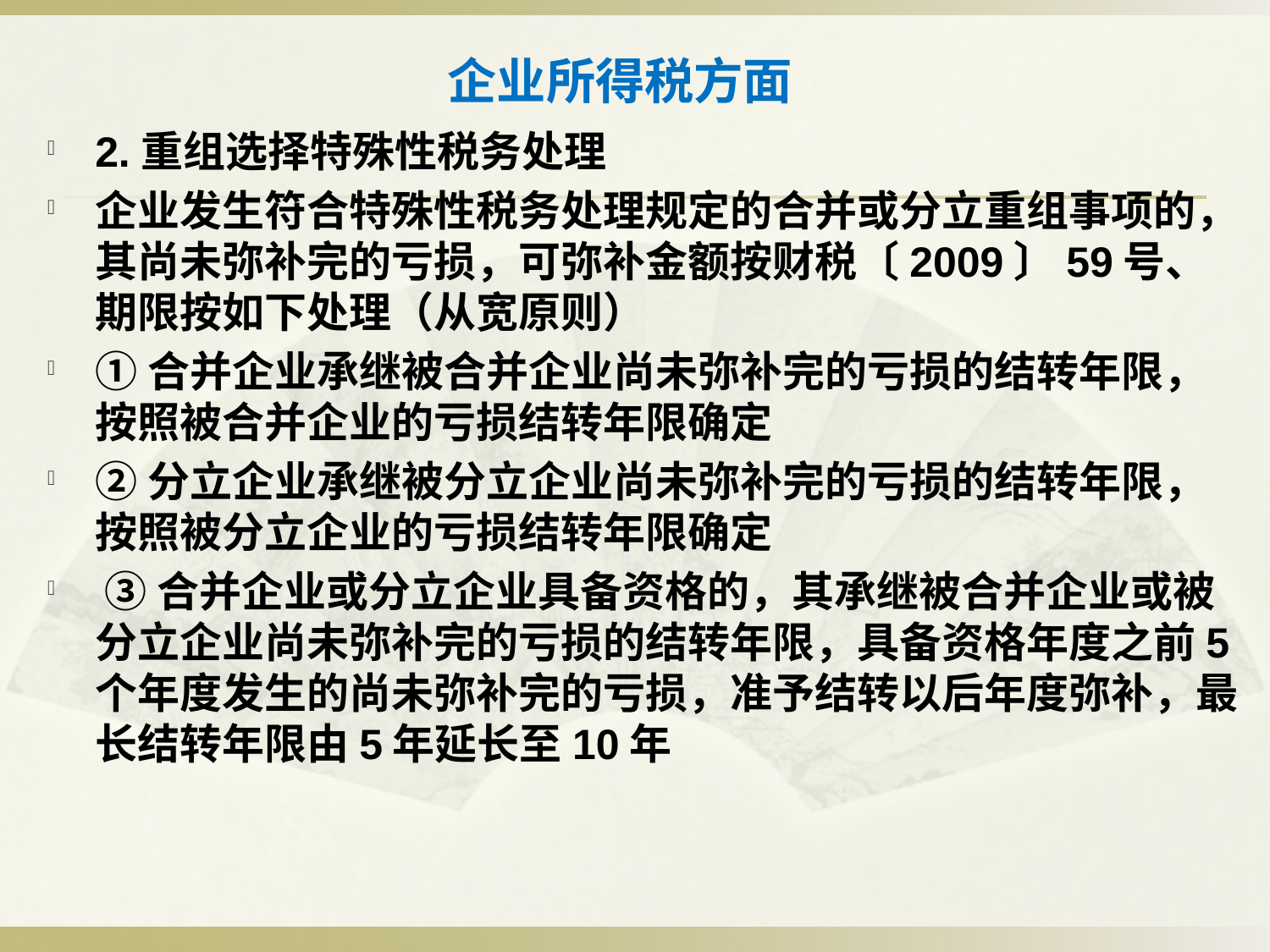

# 企业所得税方面
2.重组选择特殊性税务处理
企业发生符合特殊性税务处理规定的合并或分立重组事项的，其尚未弥补完的亏损，可弥补金额按财税〔2009〕59号、期限按如下处理（从宽原则）
①合并企业承继被合并企业尚未弥补完的亏损的结转年限，按照被合并企业的亏损结转年限确定
②分立企业承继被分立企业尚未弥补完的亏损的结转年限，按照被分立企业的亏损结转年限确定
 ③合并企业或分立企业具备资格的，其承继被合并企业或被分立企业尚未弥补完的亏损的结转年限，具备资格年度之前5个年度发生的尚未弥补完的亏损，准予结转以后年度弥补，最长结转年限由5年延长至10年